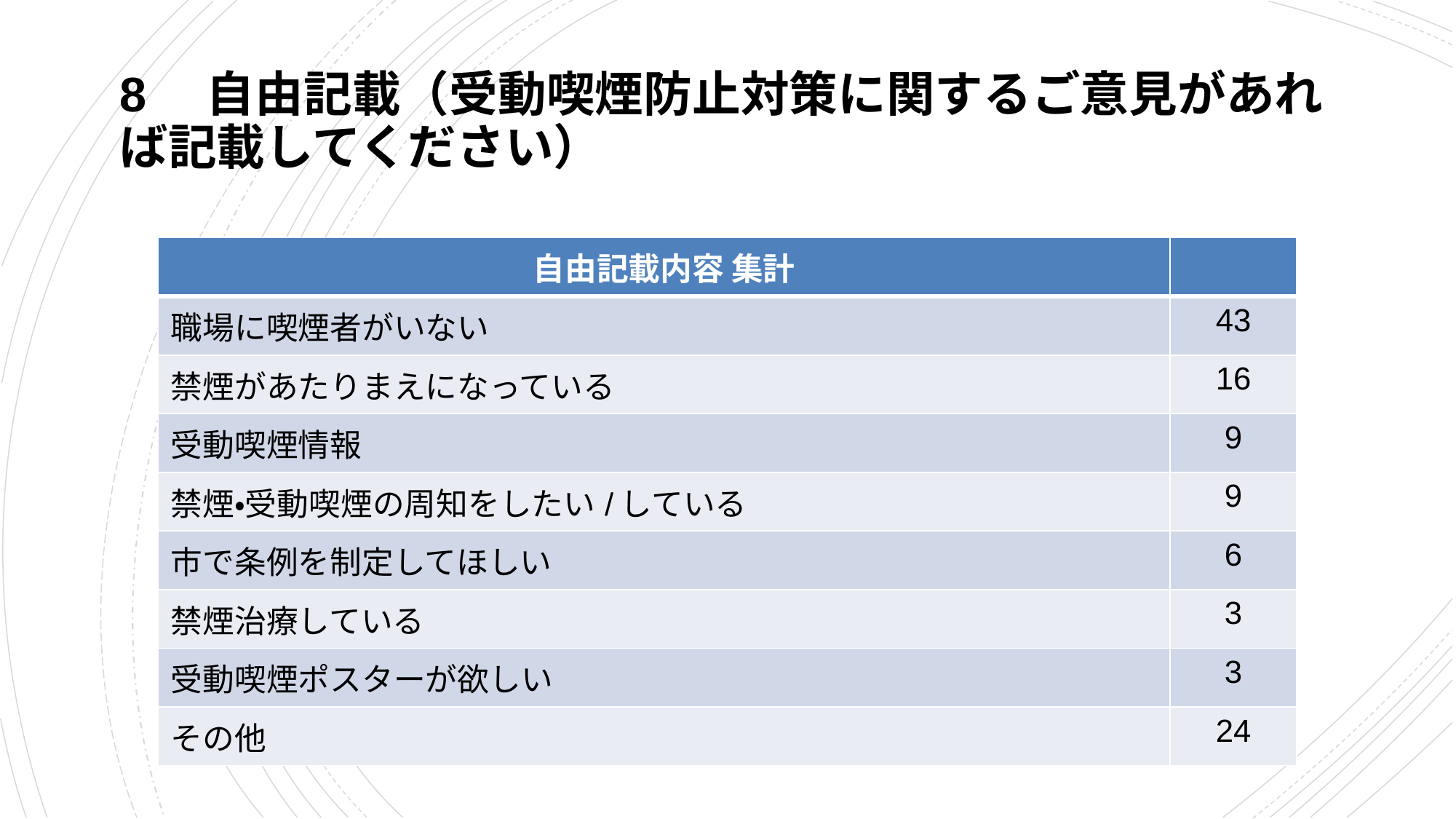

# 8　自由記載（受動喫煙防止対策に関するご意見があれば記載してください）
| 自由記載内容 集計 |  |
| --- | --- |
| 職場に喫煙者がいない | 43 |
| 禁煙があたりまえになっている | 16 |
| 受動喫煙情報 | 9 |
| 禁煙・受動喫煙の周知をしたい/している | 9 |
| 市で条例を制定してほしい | 6 |
| 禁煙治療している | 3 |
| 受動喫煙ポスターが欲しい | 3 |
| その他 | 24 |